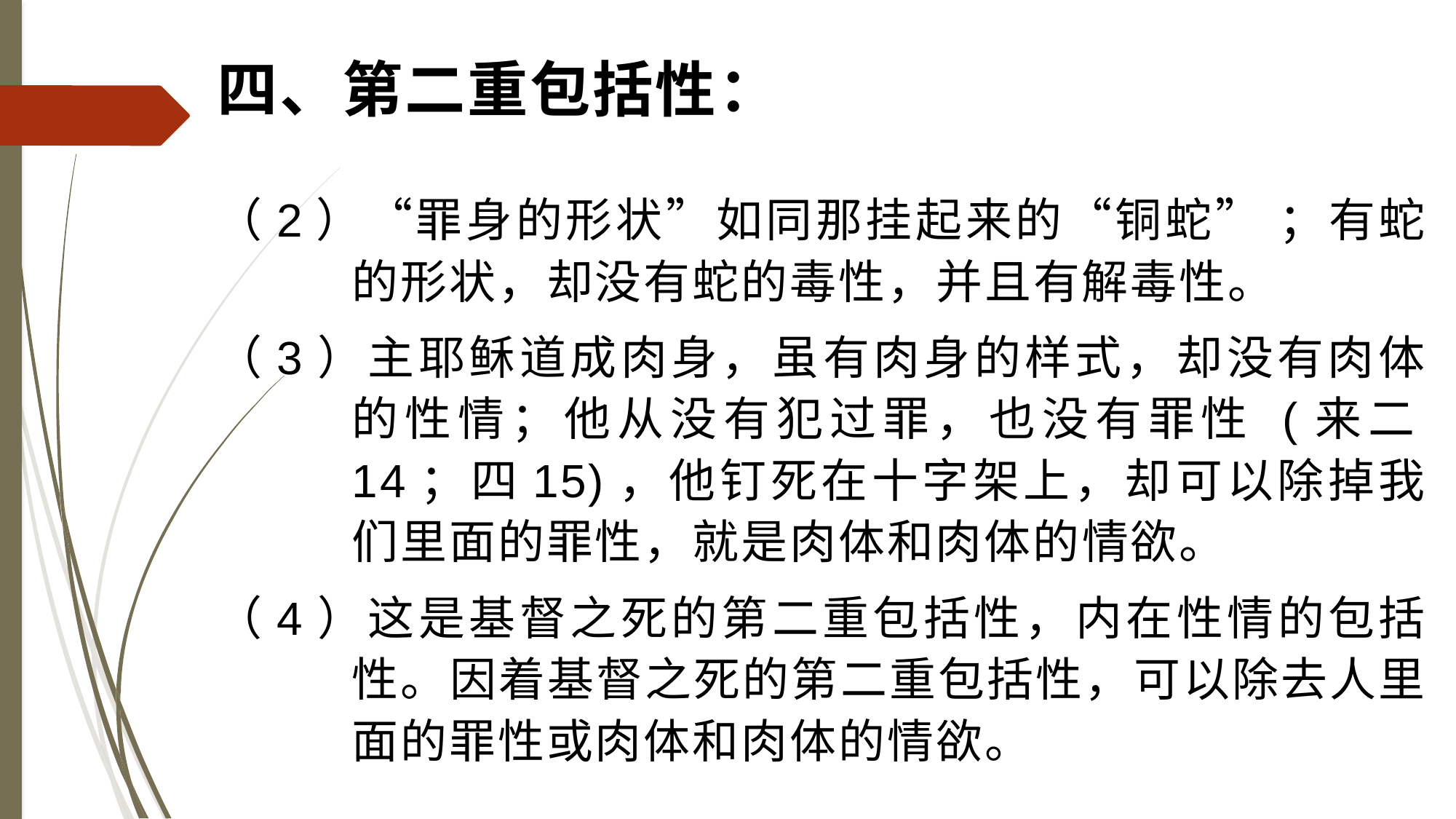

# 四、第二重包括性：
（2）“罪身的形状”如同那挂起来的“铜蛇” ；有蛇的形状，却没有蛇的毒性，并且有解毒性。
（3）主耶稣道成肉身，虽有肉身的样式，却没有肉体的性情；他从没有犯过罪，也没有罪性 (来二14；四15)，他钉死在十字架上，却可以除掉我们里面的罪性，就是肉体和肉体的情欲。
（4）这是基督之死的第二重包括性，内在性情的包括性。因着基督之死的第二重包括性，可以除去人里面的罪性或肉体和肉体的情欲。